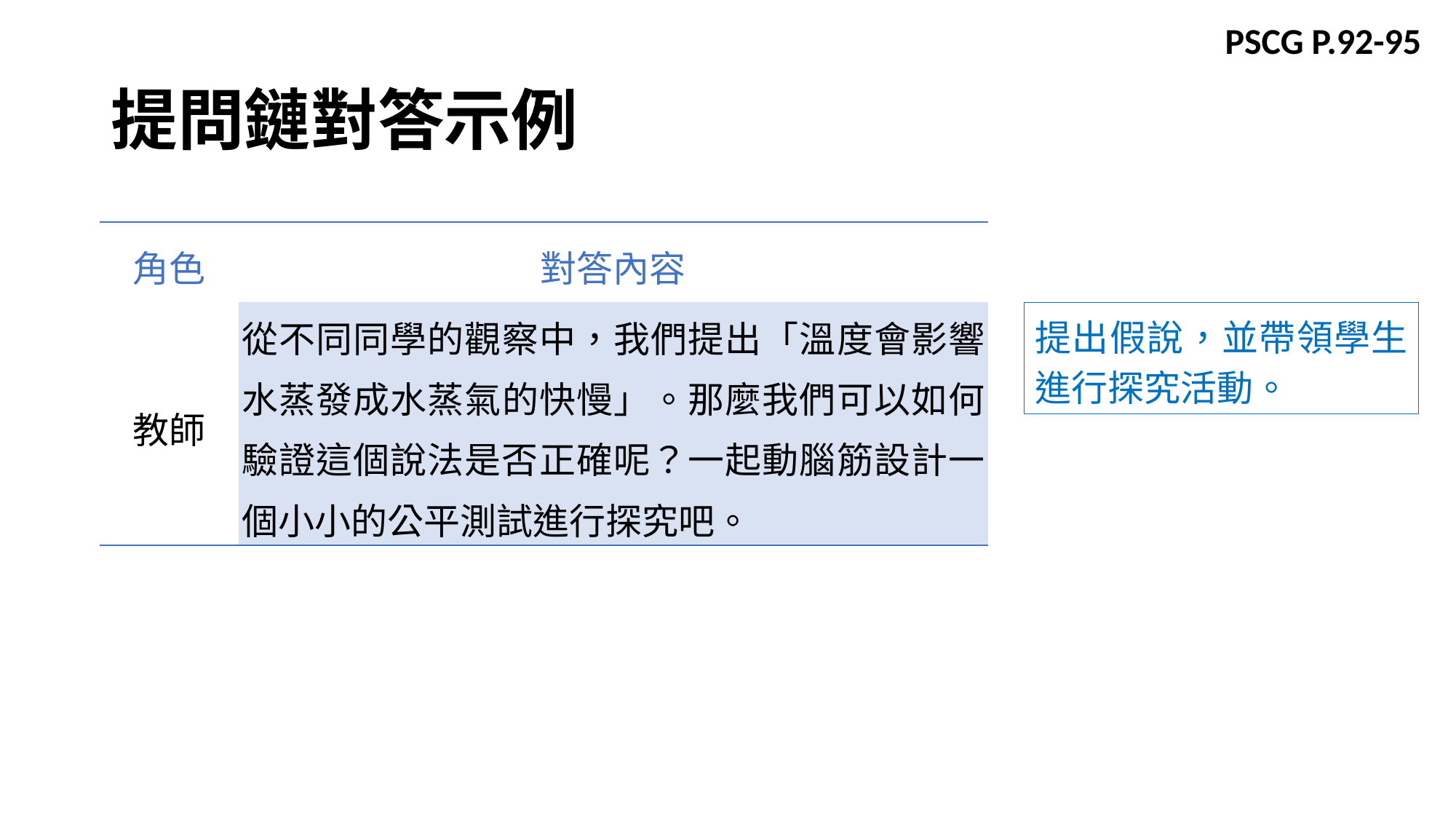

PSCG P.92-95
# 提問鏈對答示例
| 角色 | 對答內容 |
| --- | --- |
| 教師 | 從不同同學的觀察中，我們提出「溫度會影響水蒸發成水蒸氣的快慢」。那麼我們可以如何驗證這個說法是否正確呢？一起動腦筋設計一個小小的公平測試進行探究吧。 |
提出假說，並帶領學生進行探究活動。